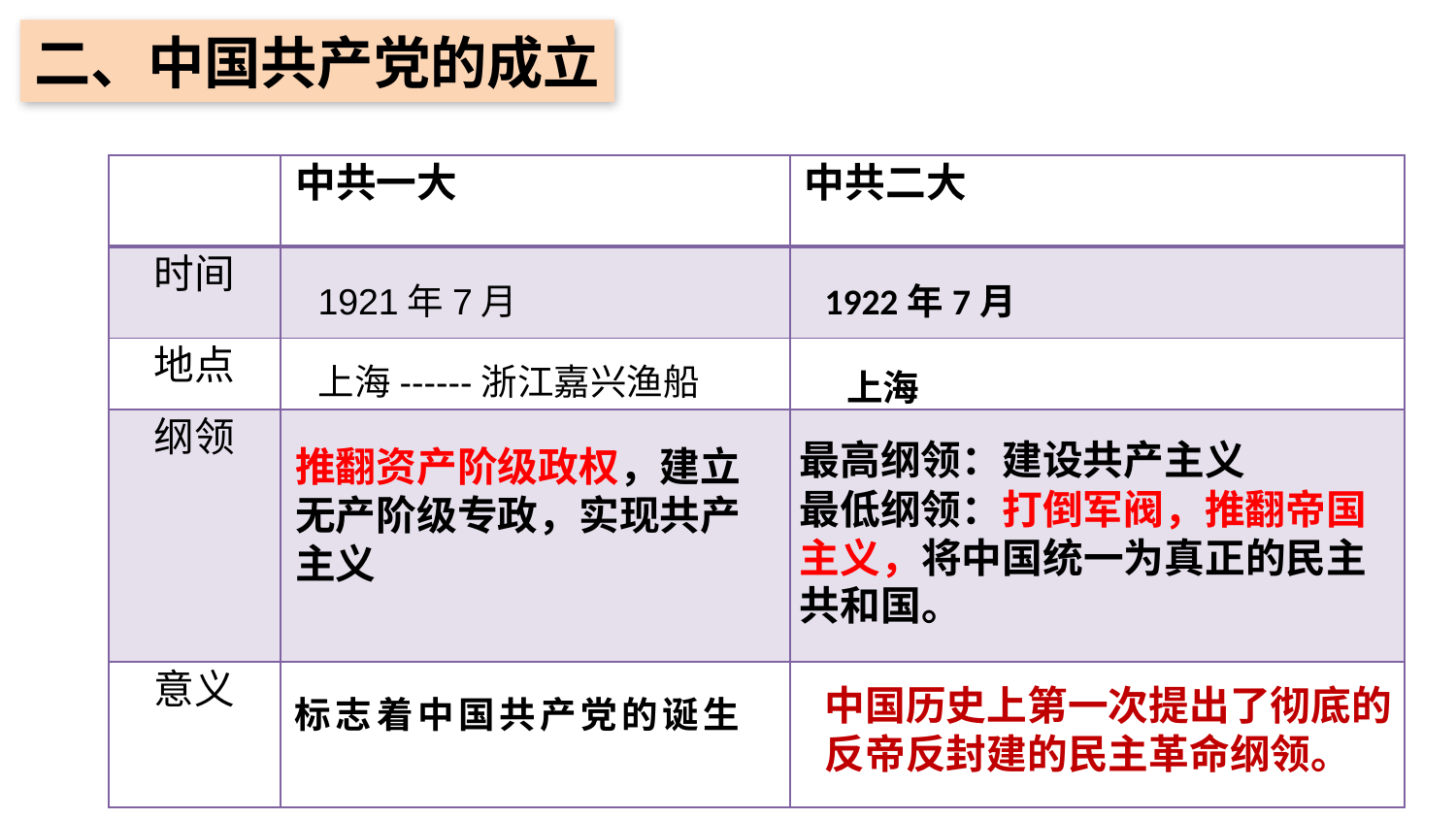

二、中国共产党的成立
|  | 中共一大 | 中共二大 |
| --- | --- | --- |
| 时间 |  |  |
| 地点 |  |  |
| 纲领 |  |  |
| 意义 |  |  |
1921年7月

1922年7月
上海------浙江嘉兴渔船

上海

最高纲领：建设共产主义
最低纲领：打倒军阀，推翻帝国主义，将中国统一为真正的民主共和国。
推翻资产阶级政权，建立无产阶级专政，实现共产主义
中国历史上第一次提出了彻底的反帝反封建的民主革命纲领。
标志着中国共产党的诞生